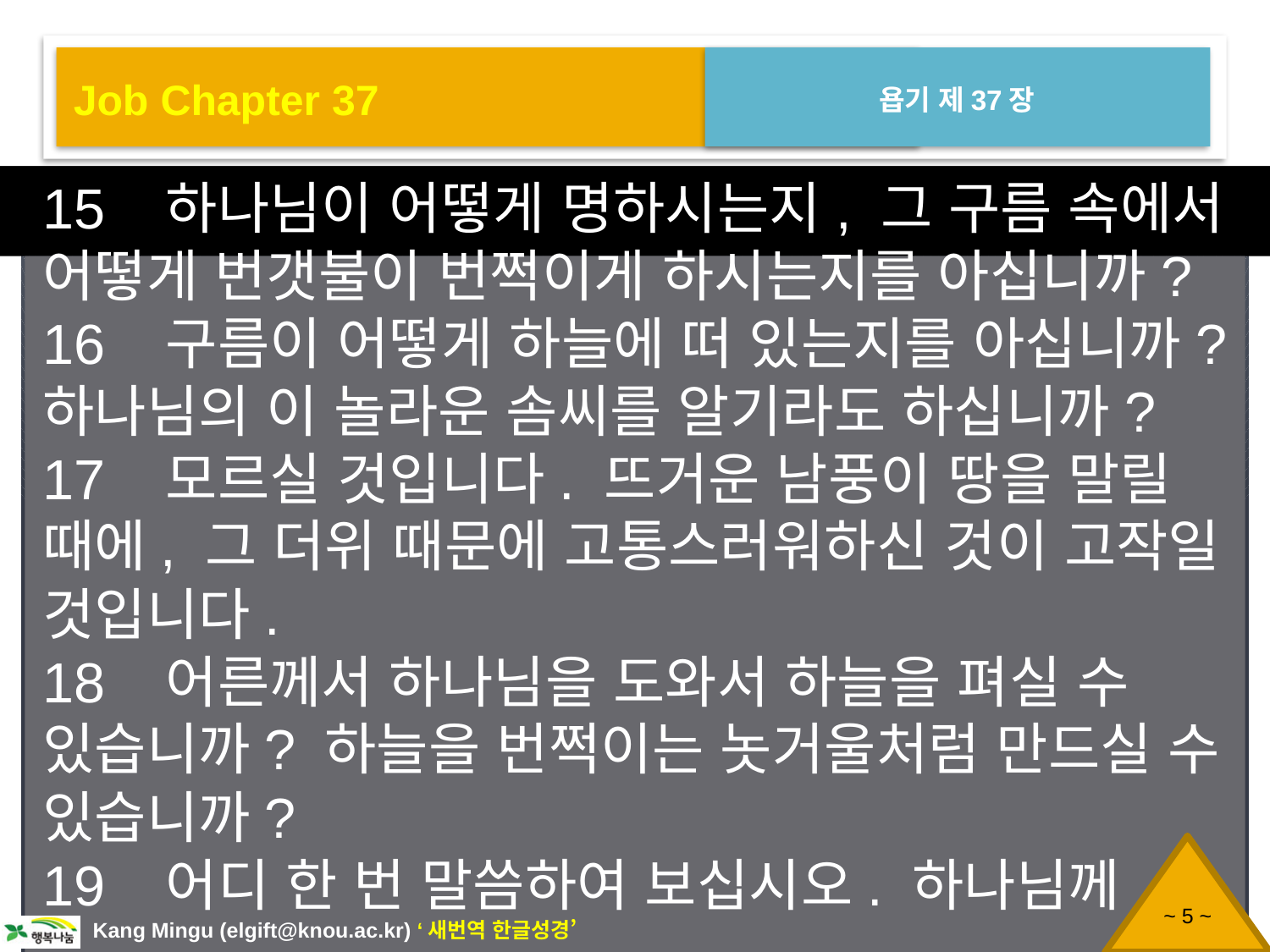

Job Chapter 37
욥기 제37장
15   하나님이 어떻게 명하시는지, 그 구름 속에서 어떻게 번갯불이 번쩍이게 하시는지를 아십니까?
16   구름이 어떻게 하늘에 떠 있는지를 아십니까? 하나님의 이 놀라운 솜씨를 알기라도 하십니까?
17   모르실 것입니다. 뜨거운 남풍이 땅을 말릴 때에, 그 더위 때문에 고통스러워하신 것이 고작일 것입니다.
18   어른께서 하나님을 도와서 하늘을 펴실 수 있습니까? 하늘을 번쩍이는 놋거울처럼 만드실 수 있습니까?
19   어디 한 번 말씀하여 보십시오. 하나님께